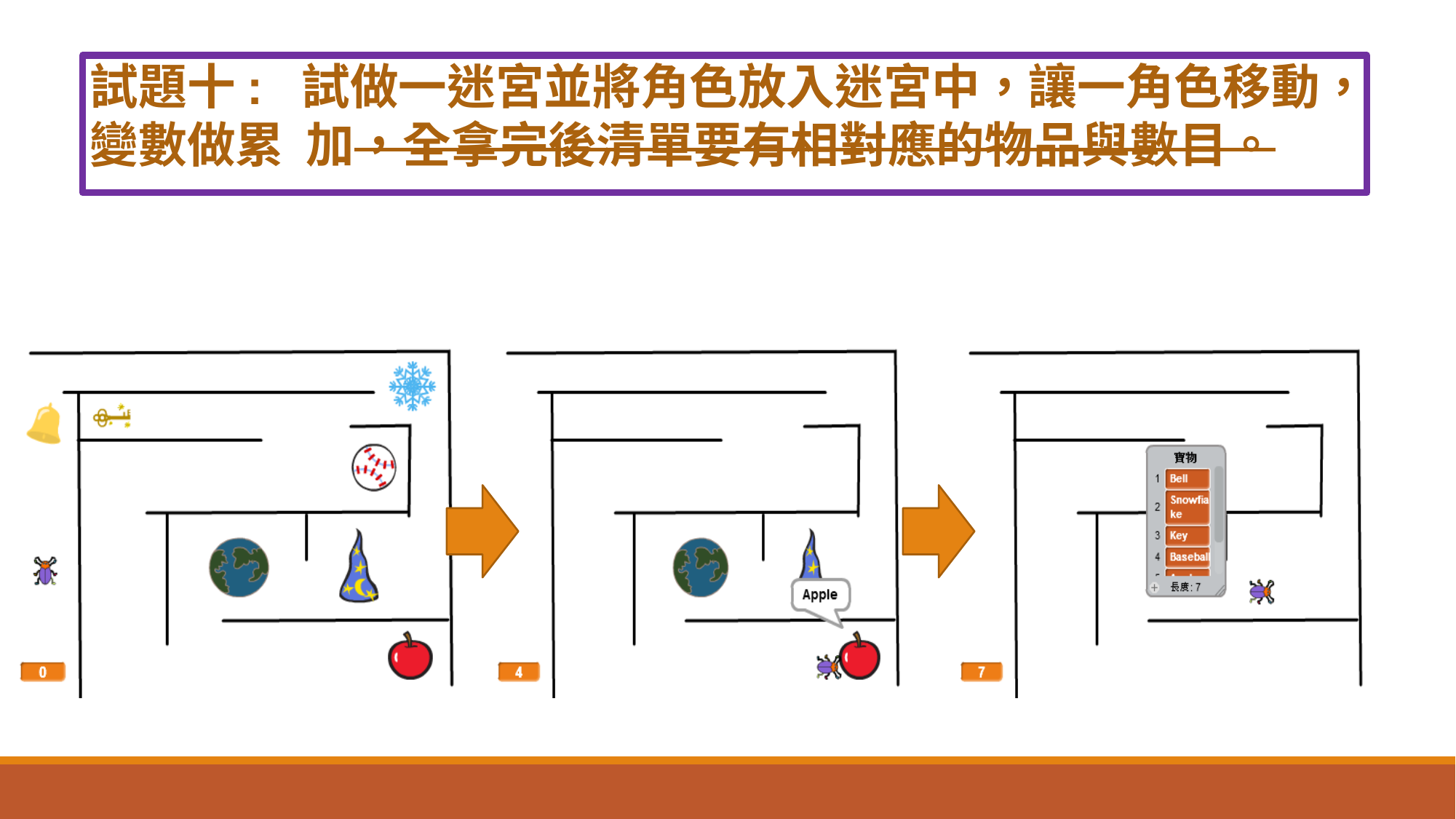

# 試題十:  試做一迷宮並將角色放入迷宮中，讓一角色移動，變數做累  加，全拿完後清單要有相對應的物品與數目。